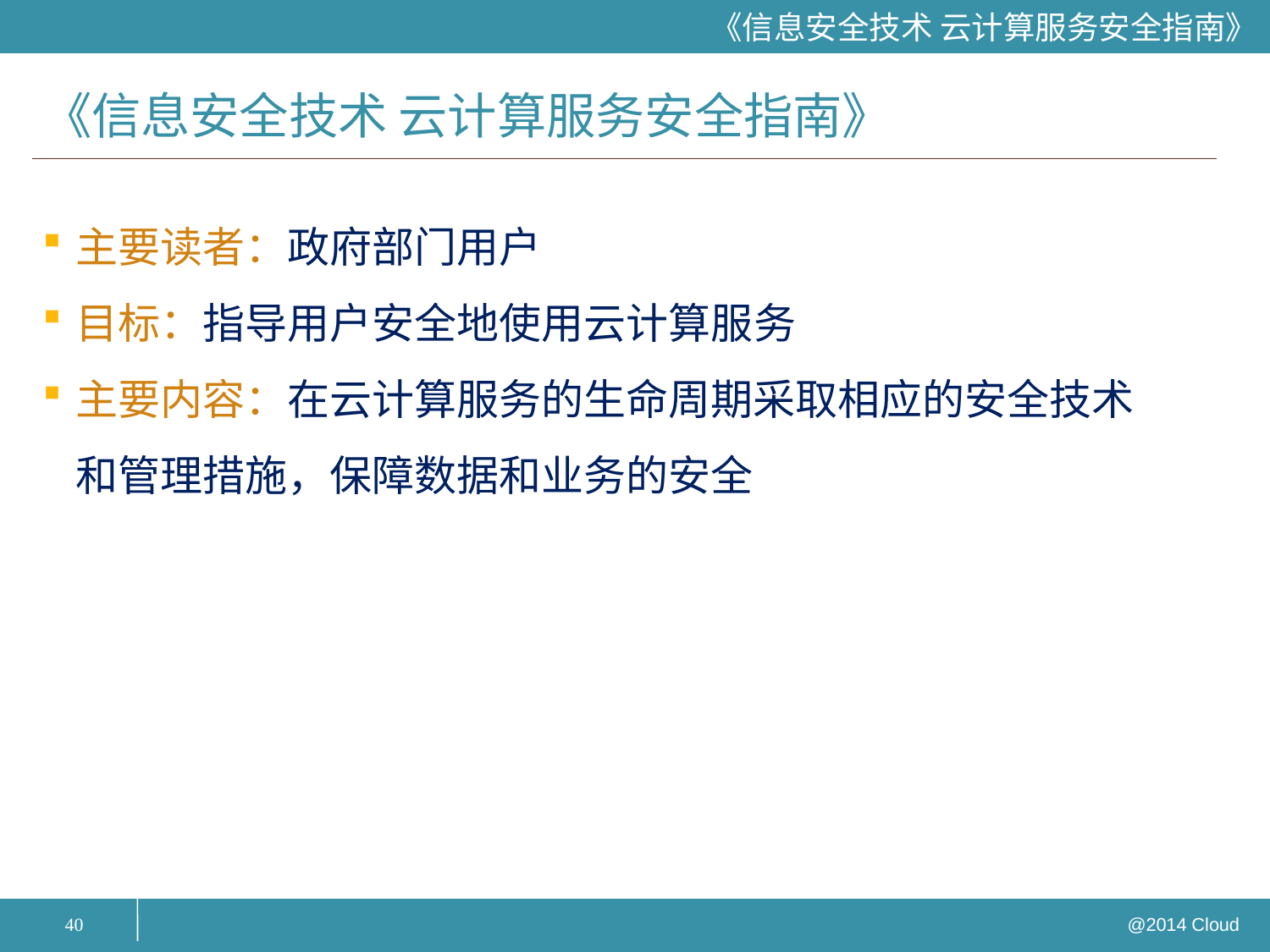

# 《信息安全技术 云计算服务安全指南》
主要读者：政府部门用户
目标：指导用户安全地使用云计算服务
主要内容：在云计算服务的生命周期采取相应的安全技术和管理措施，保障数据和业务的安全
40